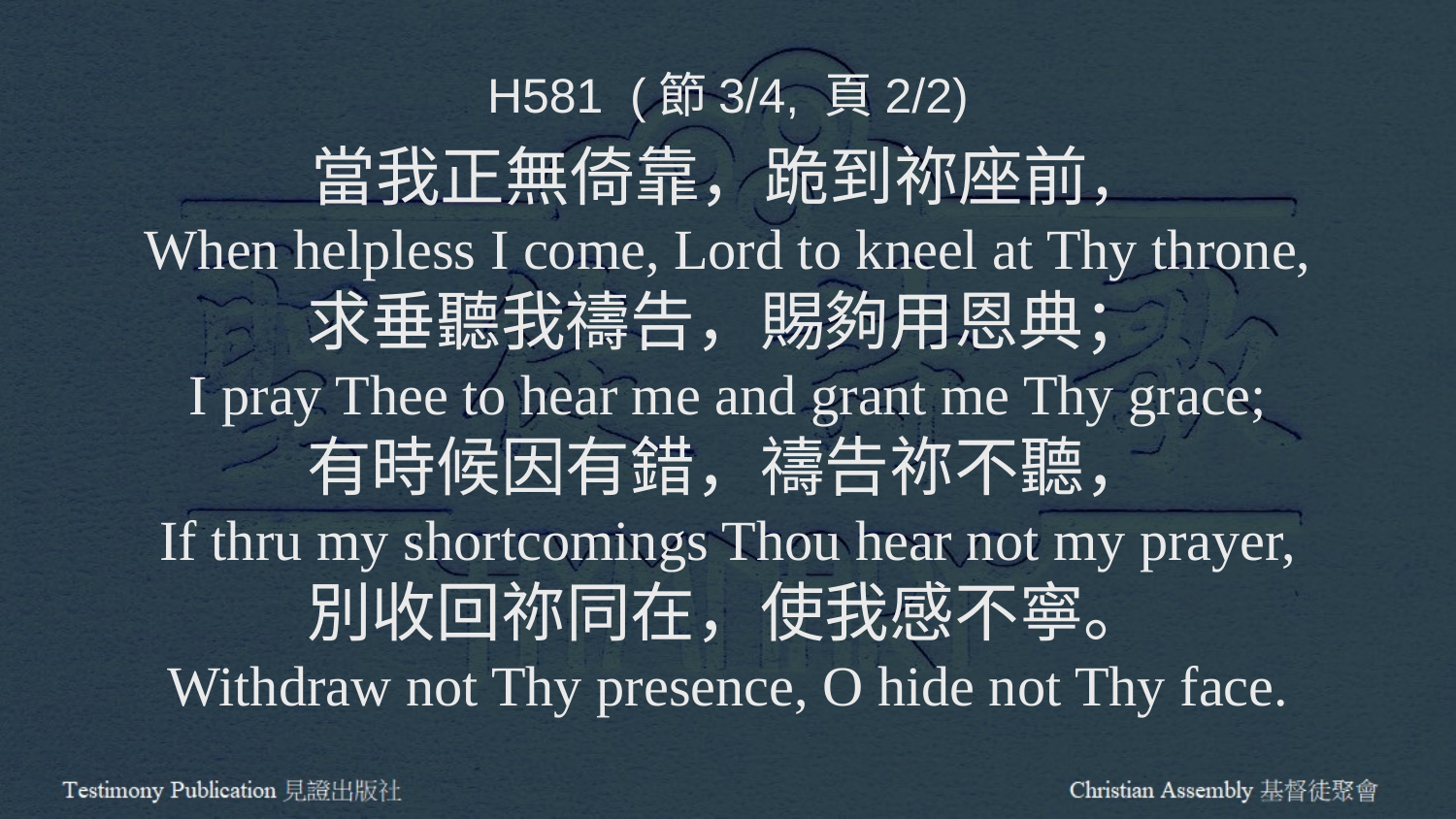

H581  (節3/4, 頁2/2)
當我正無倚靠，跪到祢座前，
When helpless I come, Lord to kneel at Thy throne,
求垂聽我禱告，賜夠用恩典；
I pray Thee to hear me and grant me Thy grace;
有時候因有錯，禱告祢不聽，
If thru my shortcomings Thou hear not my prayer,
別收回祢同在，使我感不寧。
Withdraw not Thy presence, O hide not Thy face.